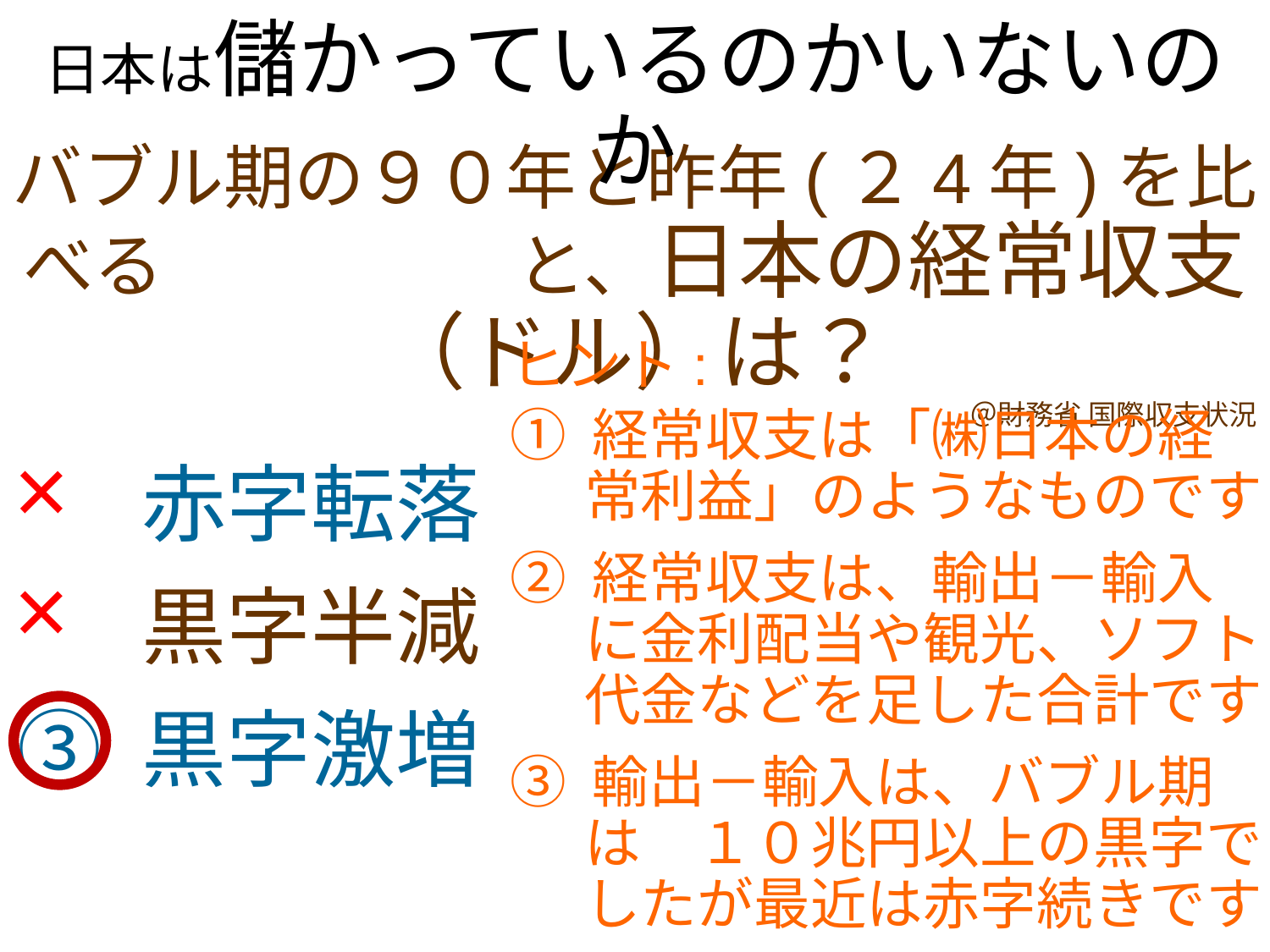

日本は儲かっているのかいないのか
バブル期の９０年と昨年(２4年)を比べる　　　　　と、日本の経常収支（ドル）は？
＠財務省 国際収支状況
ヒント:
① 経常収支は「㈱日本の経常利益」のようなものです
② 経常収支は、輸出－輸入に金利配当や観光、ソフト代金などを足した合計です
③ 輸出－輸入は、バブル期は　１０兆円以上の黒字でしたが最近は赤字続きです
① 赤字転落
② 黒字半減
③ 黒字激増
×
×